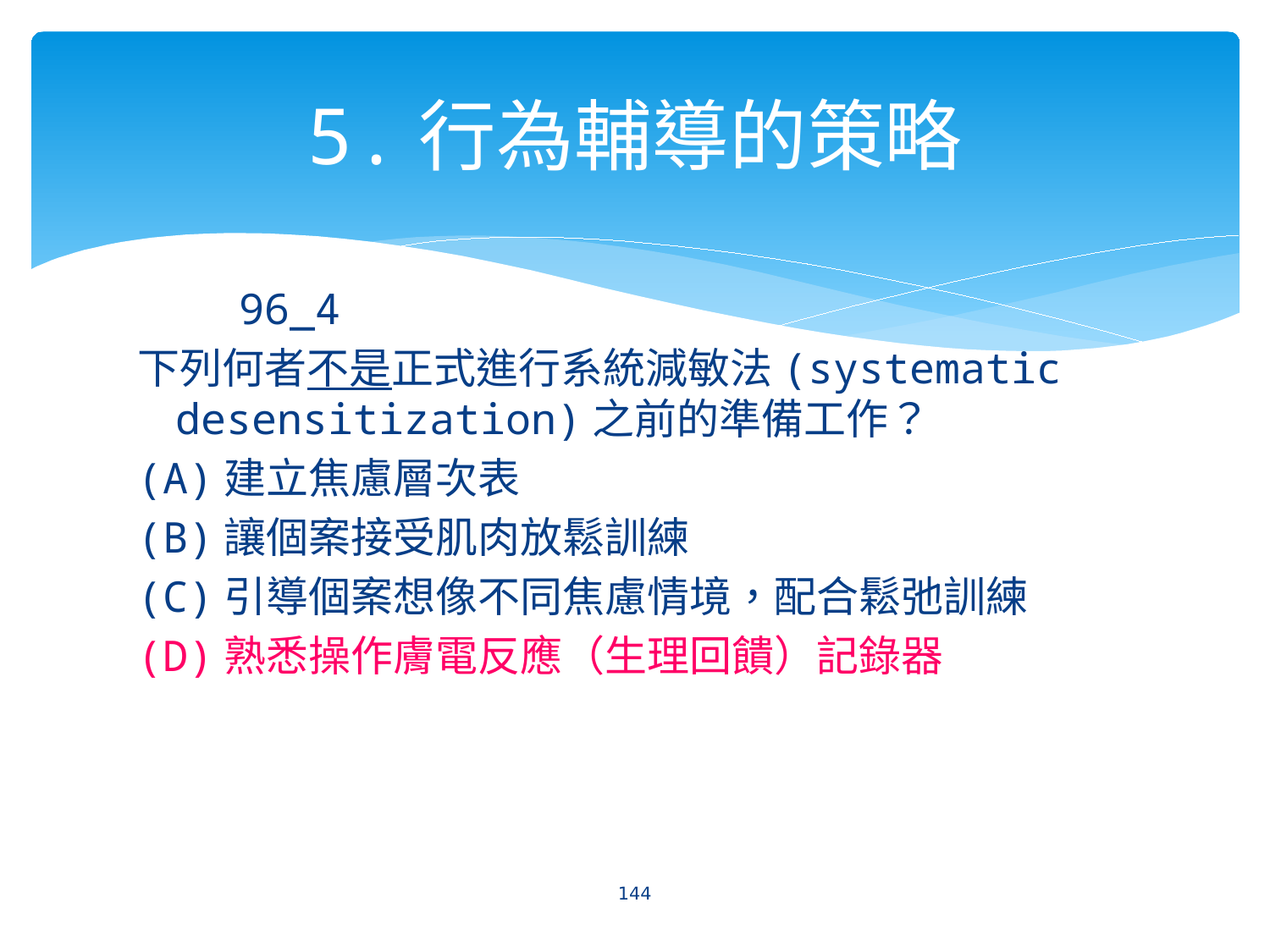

5.行為輔導的策略
    96_4
下列何者不是正式進行系統減敏法(systematic desensitization)之前的準備工作？
(A)建立焦慮層次表
(B)讓個案接受肌肉放鬆訓練
(C)引導個案想像不同焦慮情境，配合鬆弛訓練
(D)熟悉操作膚電反應（生理回饋）記錄器

144